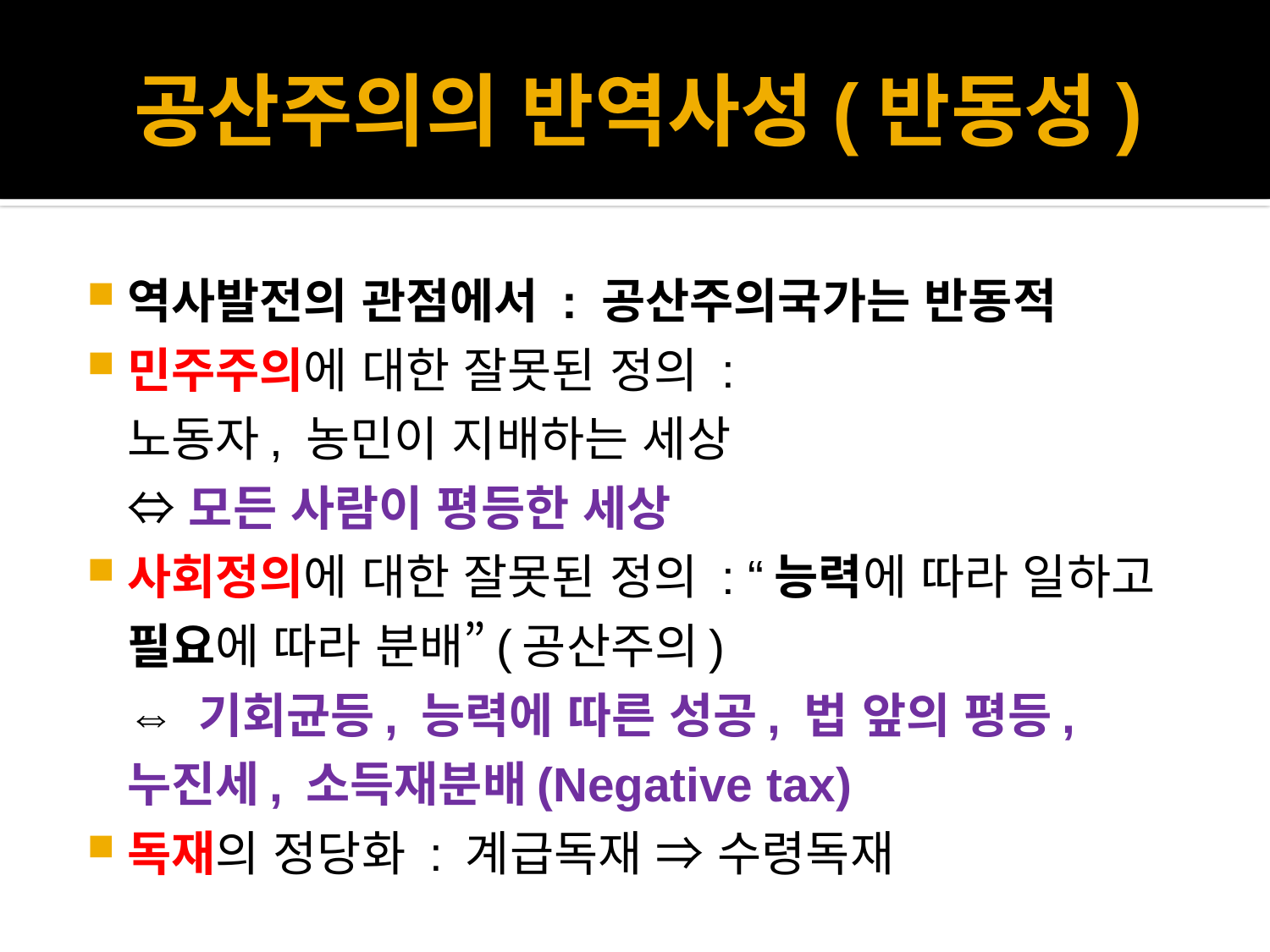

# 공산주의의 반역사성(반동성)
역사발전의 관점에서 : 공산주의국가는 반동적
민주주의에 대한 잘못된 정의 :
노동자, 농민이 지배하는 세상
⇔ 모든 사람이 평등한 세상
사회정의에 대한 잘못된 정의 : “능력에 따라 일하고 필요에 따라 분배”(공산주의)
⇔ 기회균등, 능력에 따른 성공, 법 앞의 평등, 누진세, 소득재분배(Negative tax)
독재의 정당화 : 계급독재 ⇒ 수령독재